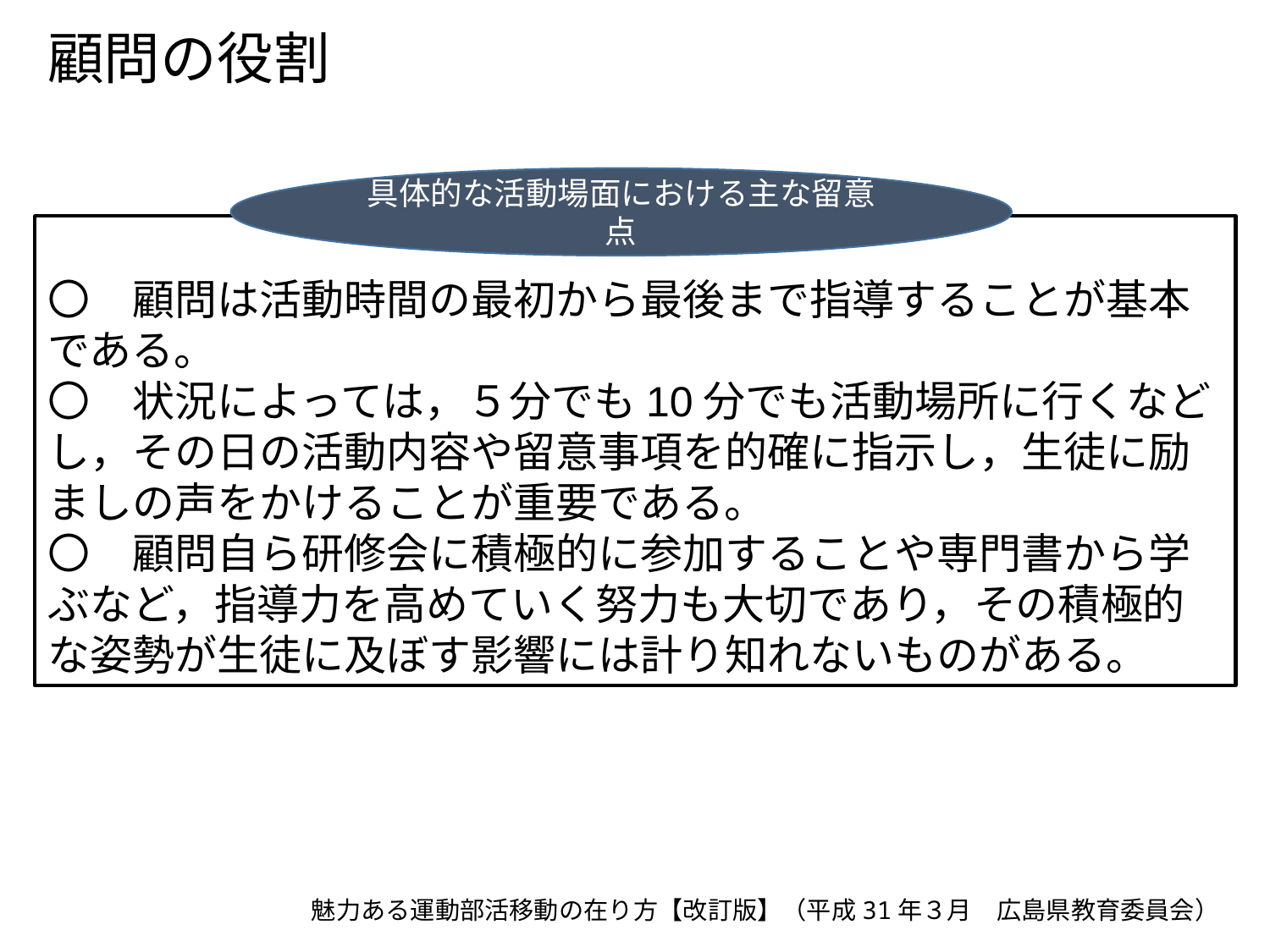

顧問の役割
具体的な活動場面における主な留意点

〇　顧問は活動時間の最初から最後まで指導することが基本である。
〇　状況によっては，５分でも10分でも活動場所に行くなどし，その日の活動内容や留意事項を的確に指示し，生徒に励ましの声をかけることが重要である。
〇　顧問自ら研修会に積極的に参加することや専門書から学ぶなど，指導力を高めていく努力も大切であり，その積極的な姿勢が生徒に及ぼす影響には計り知れないものがある。
魅力ある運動部活移動の在り方【改訂版】（平成31年３月　広島県教育委員会）